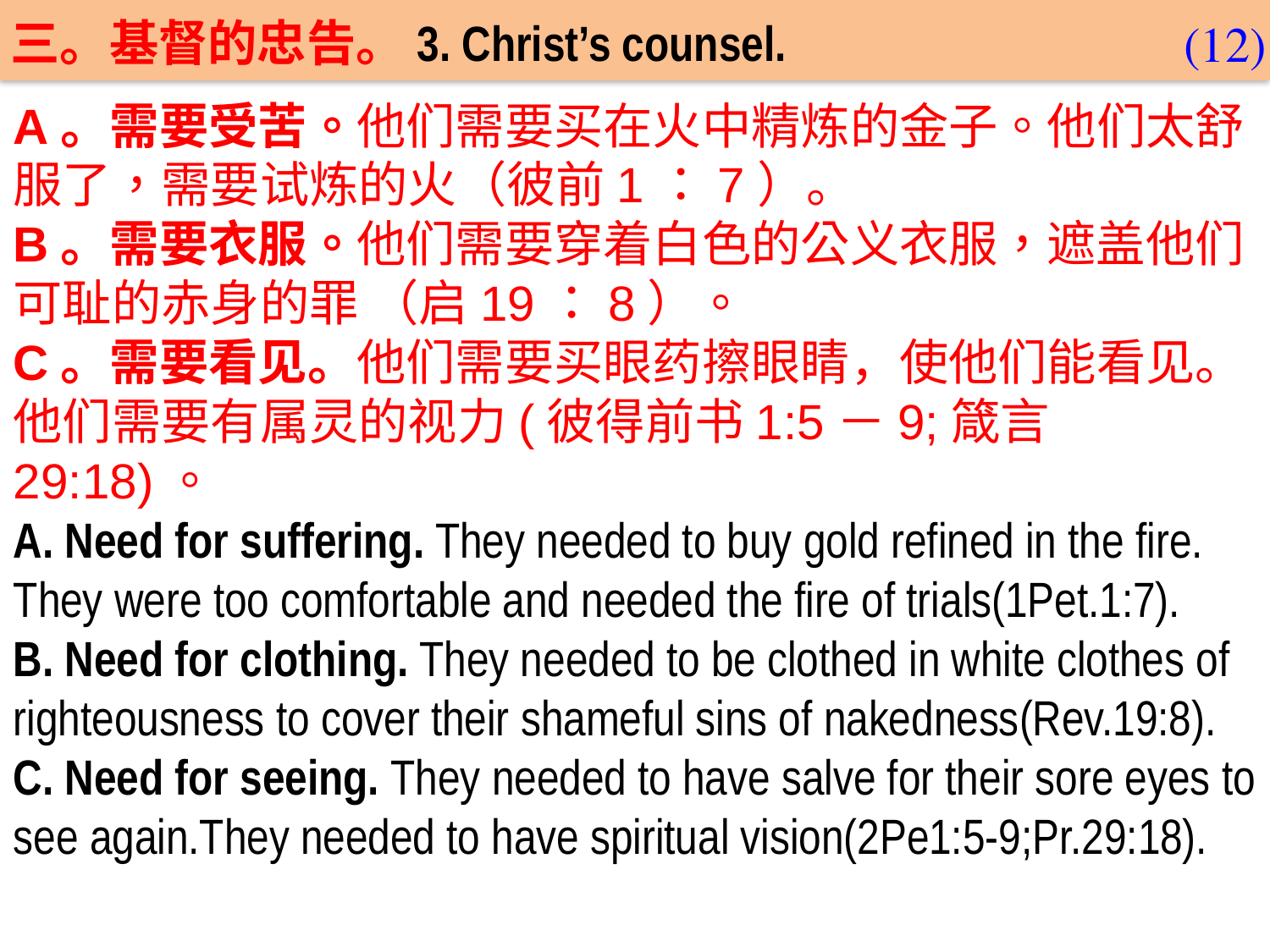

三。基督的忠告。3. Christ’s counsel.
(12)
A。需要受苦。他们需要买在火中精炼的金子。他们太舒服了，需要试炼的火（彼前1：7）。
B。需要衣服。他们需要穿着白色的公义衣服，遮盖他们可耻的赤身的罪 （启19：8）。
C。需要看见。他们需要买眼药擦眼睛，使他们能看见。他们需要有属灵的视力(彼得前书1:5－9;箴言29:18)。
A. Need for suffering. They needed to buy gold refined in the fire. They were too comfortable and needed the fire of trials(1Pet.1:7).
B. Need for clothing. They needed to be clothed in white clothes of righteousness to cover their shameful sins of nakedness(Rev.19:8).
C. Need for seeing. They needed to have salve for their sore eyes to see again.They needed to have spiritual vision(2Pe1:5-9;Pr.29:18).